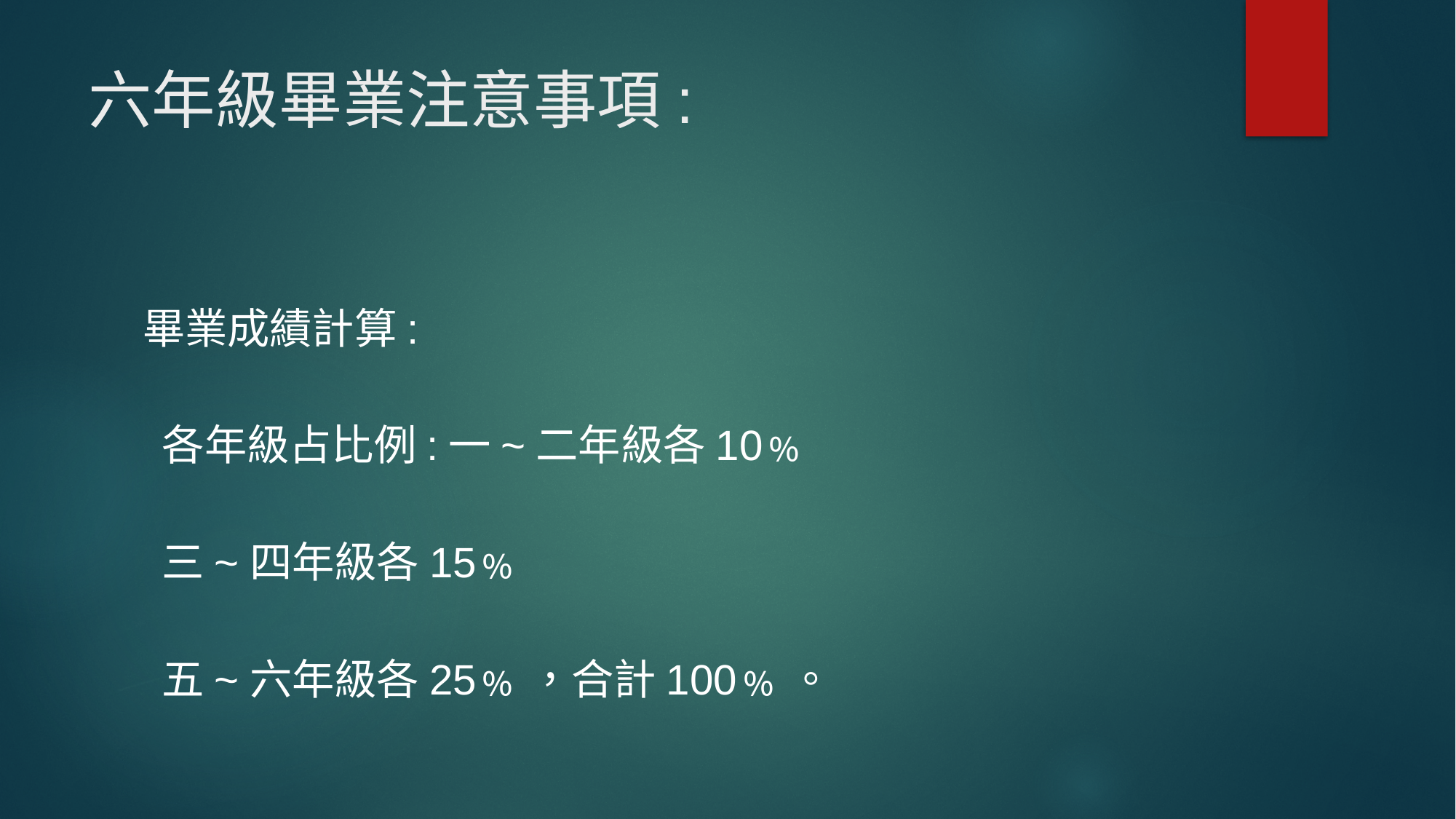

# 六年級畢業注意事項:
畢業成績計算:
 各年級占比例:一~二年級各10﹪
 三~四年級各15﹪
 五~六年級各25﹪，合計100﹪。